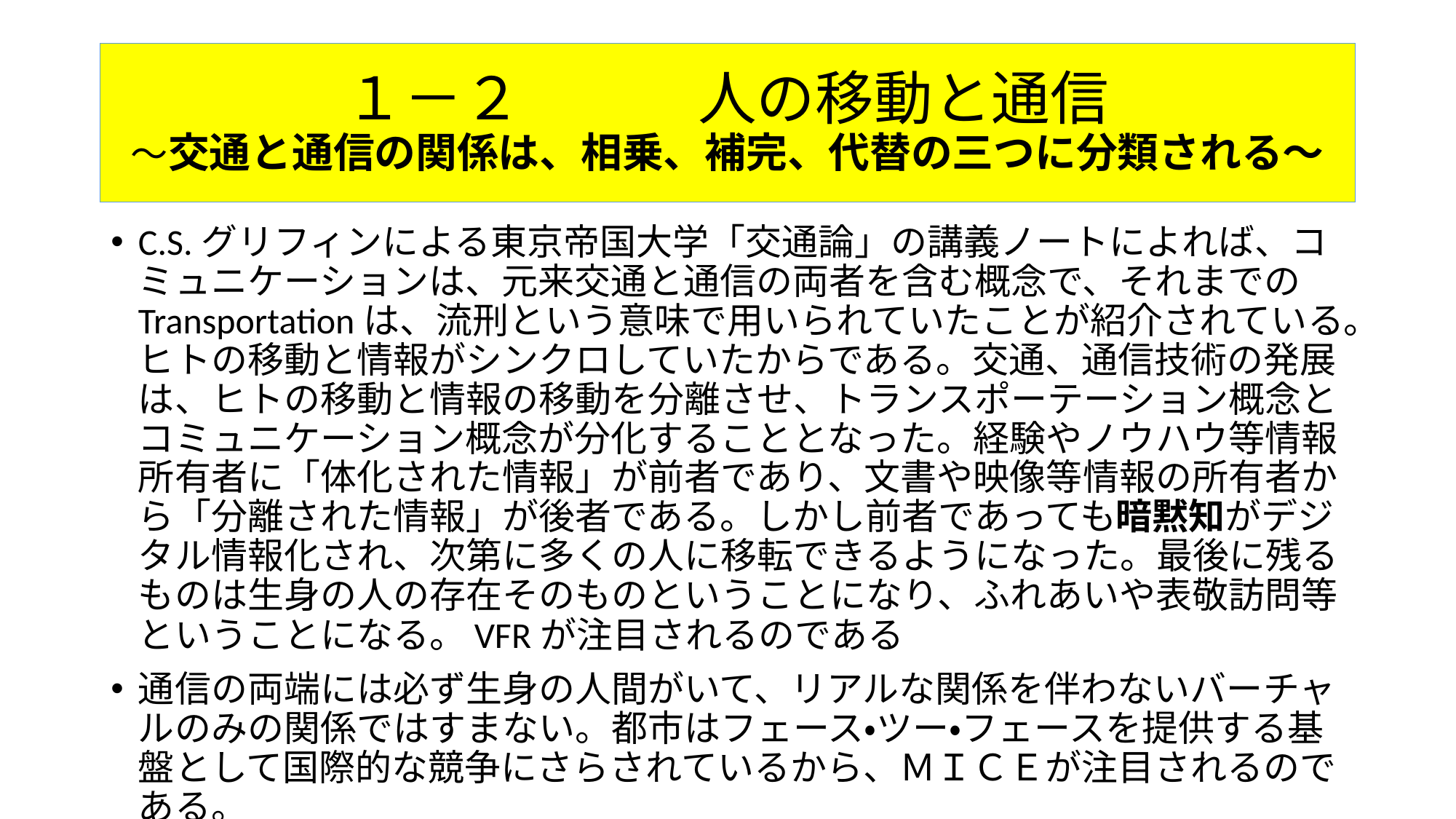

# １－２　　　人の移動と通信 ～交通と通信の関係は、相乗、補完、代替の三つに分類される～
C.S.グリフィンによる東京帝国大学「交通論」の講義ノートによれば、コミュニケーションは、元来交通と通信の両者を含む概念で、それまでのTransportationは、流刑という意味で用いられていたことが紹介されている。ヒトの移動と情報がシンクロしていたからである。交通、通信技術の発展は、ヒトの移動と情報の移動を分離させ、トランスポーテーション概念とコミュニケーション概念が分化することとなった。経験やノウハウ等情報所有者に「体化された情報」が前者であり、文書や映像等情報の所有者から「分離された情報」が後者である。しかし前者であっても暗黙知がデジタル情報化され、次第に多くの人に移転できるようになった。最後に残るものは生身の人の存在そのものということになり、ふれあいや表敬訪問等ということになる。VFRが注目されるのである
通信の両端には必ず生身の人間がいて、リアルな関係を伴わないバーチャルのみの関係ではすまない。都市はフェース・ツー・フェースを提供する基盤として国際的な競争にさらされているから、ＭＩＣＥが注目されるのである。